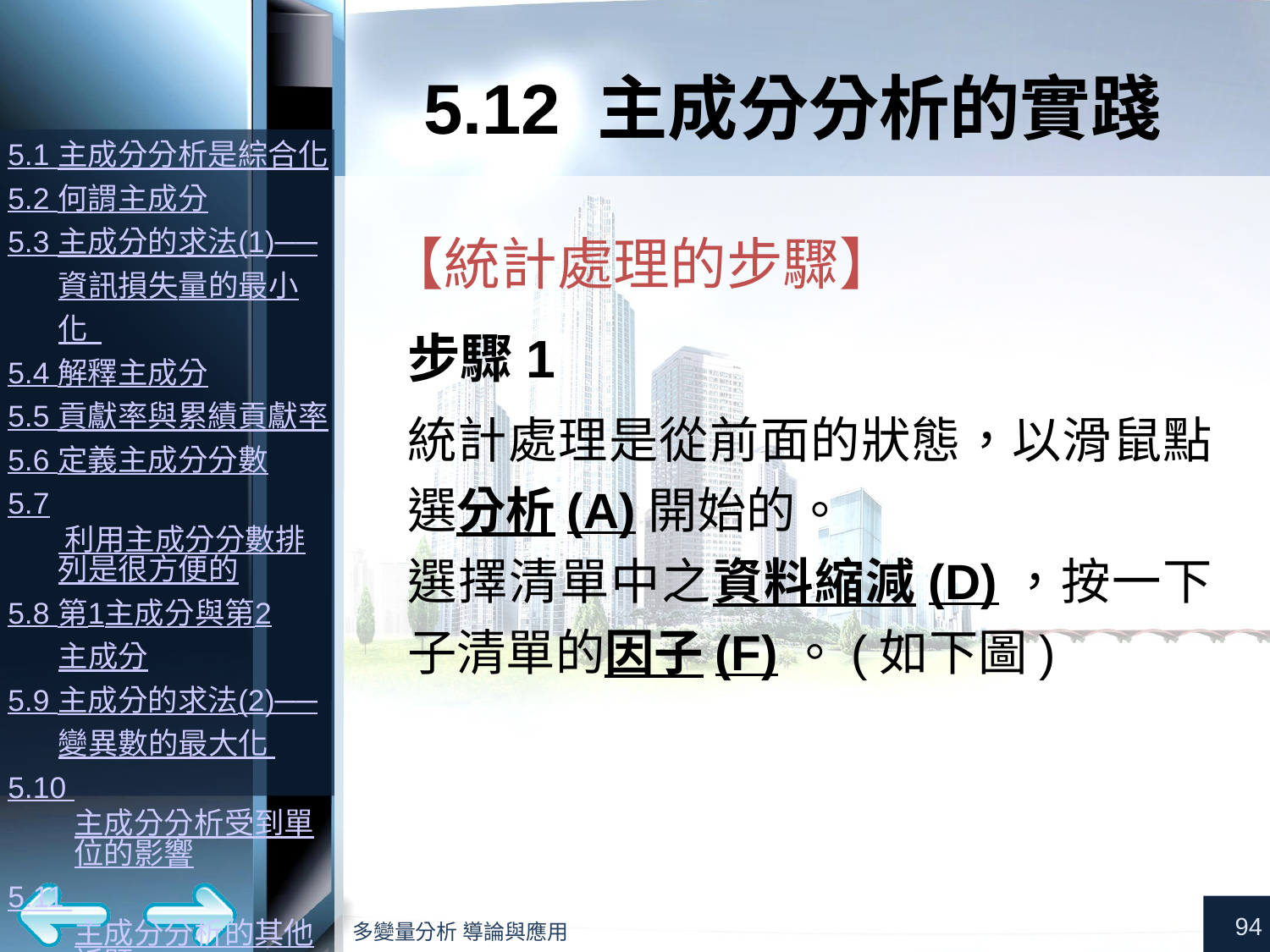

# 5.12 主成分分析的實踐
【統計處理的步驟】
步驟1
統計處理是從前面的狀態，以滑鼠點選分析(A)開始的。
選擇清單中之資料縮減(D)，按一下子清單的因子(F)。(如下圖)
94
多變量分析 導論與應用